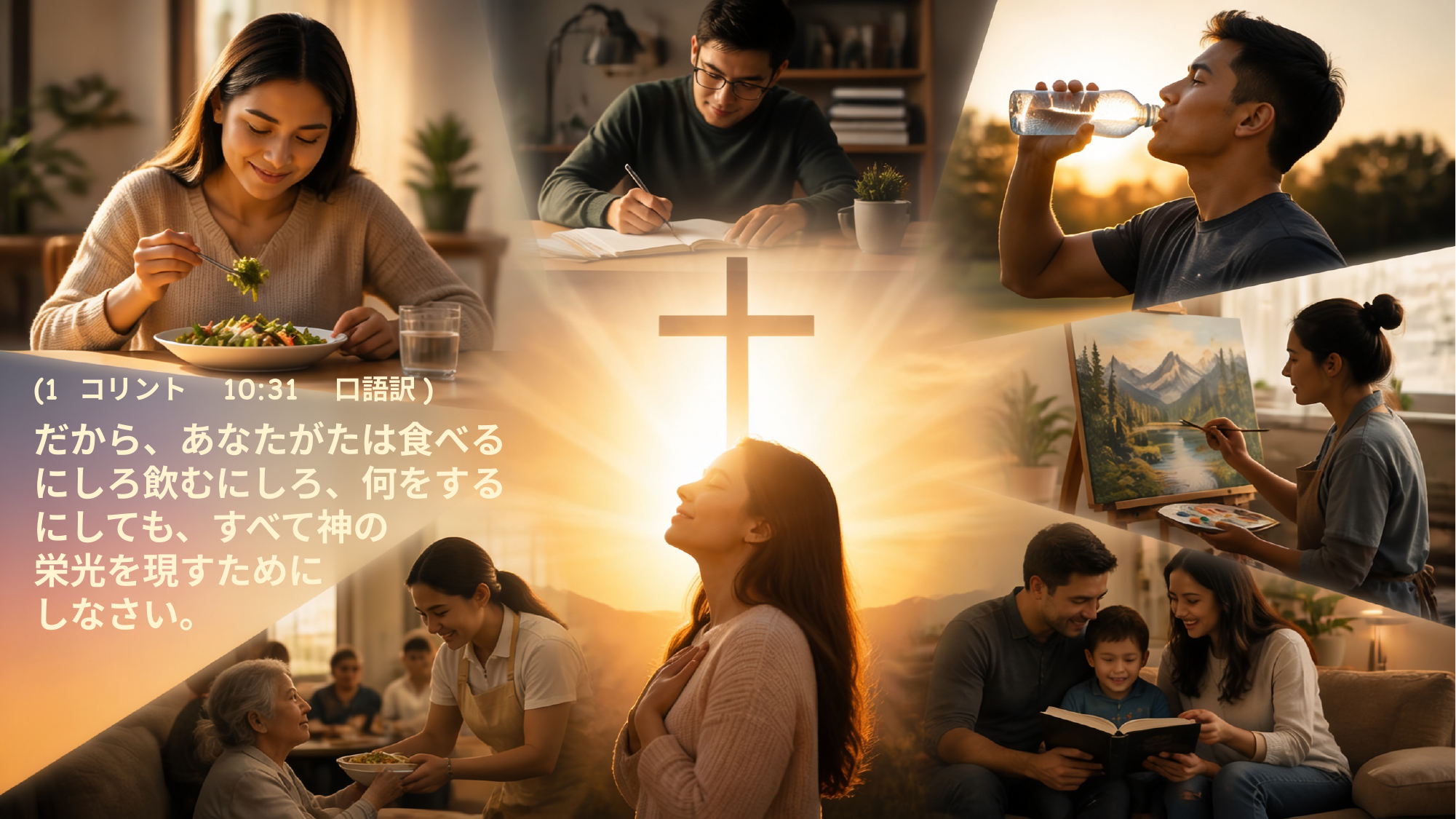

(1 コリント　10:31　口語訳)
だから、あなたがたは食べるにしろ飲むにしろ、何をするにしても、すべて神の　　　栄光を現すために　　　　　しなさい。